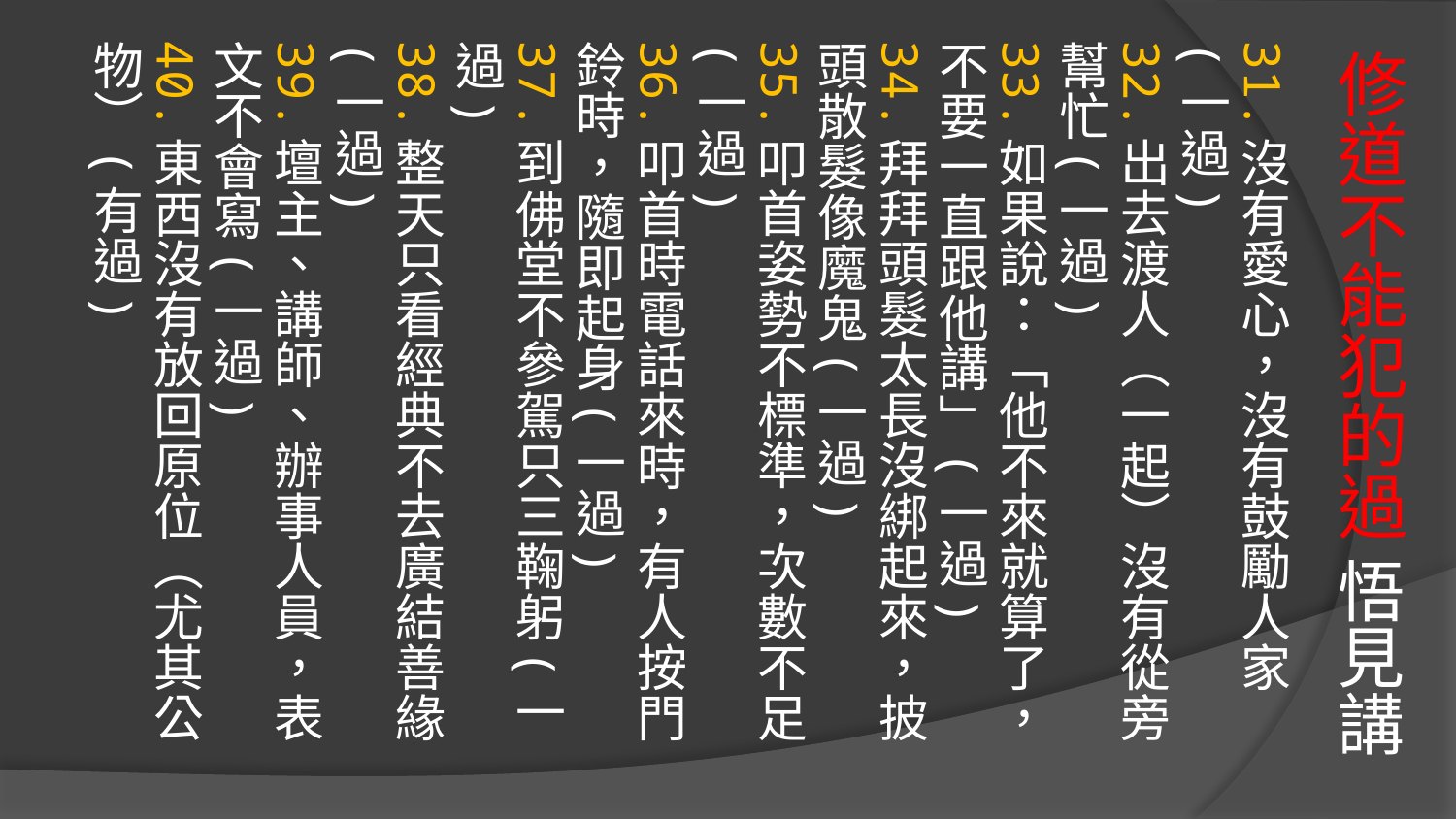

# 修道不能犯的過 悟見講
31.沒有愛心，沒有鼓勵人家(一過)
32.出去渡人（一起）沒有從旁幫忙(一過)
33.如果說：「他不來就算了，不要一直跟他講」(一過)
34.拜拜頭髮太長沒綁起來，披頭散髮像魔鬼(一過)
35.叩首姿勢不標準，次數不足(一過)
36.叩首時電話來時，有人按門鈴時，隨即起身(一過)
37.到佛堂不參駕只三鞠躬(一過)
38.整天只看經典不去廣結善緣(一過)
39.壇主、講師、辦事人員，表文不會寫(一過)
40.東西沒有放回原位（尤其公物）(有過)